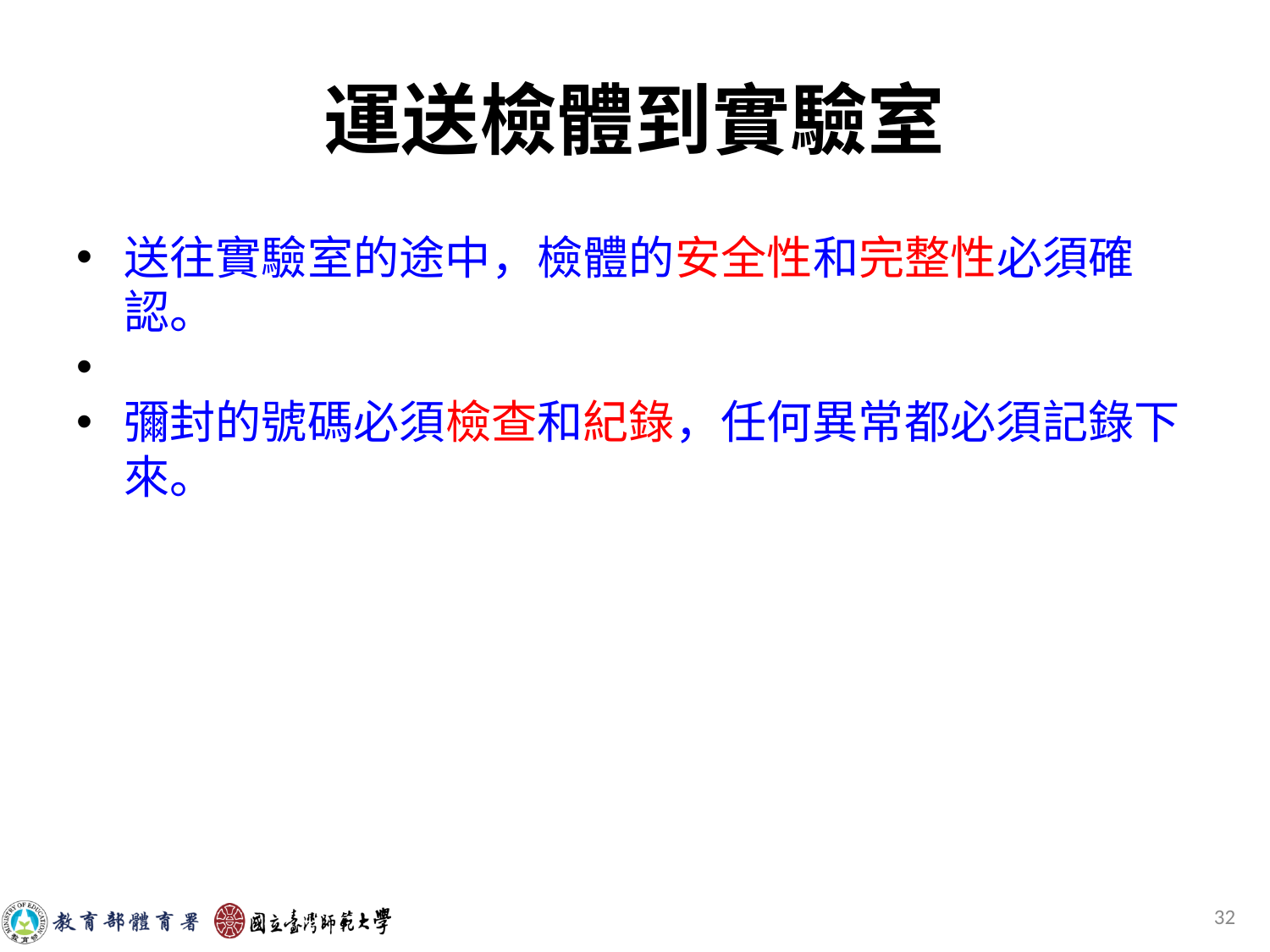

運送檢體到實驗室
送往實驗室的途中，檢體的安全性和完整性必須確認。

彌封的號碼必須檢查和紀錄，任何異常都必須記錄下來。
32